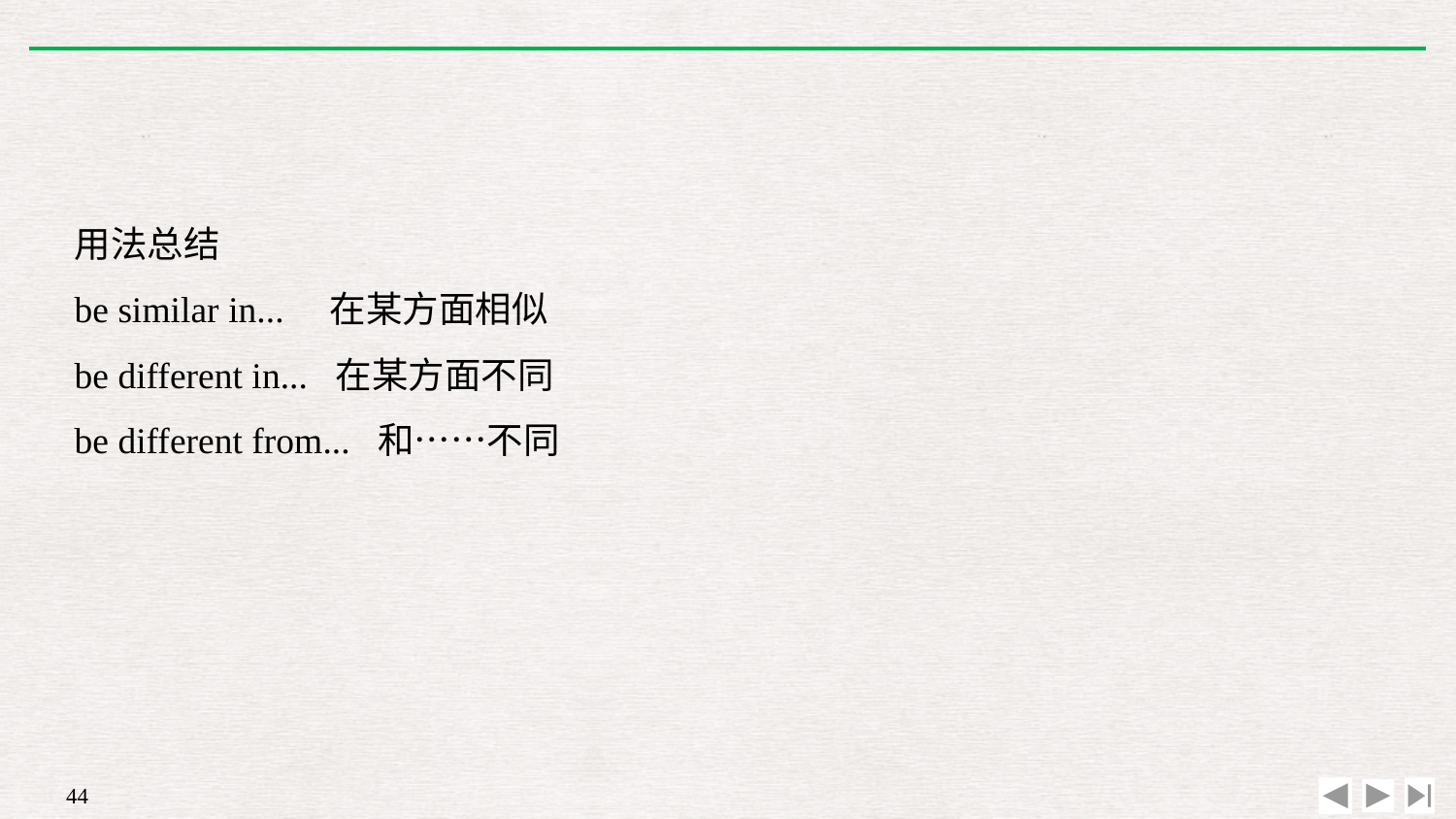

用法总结
be similar in...　在某方面相似
be different in...  在某方面不同
be different from...  和……不同